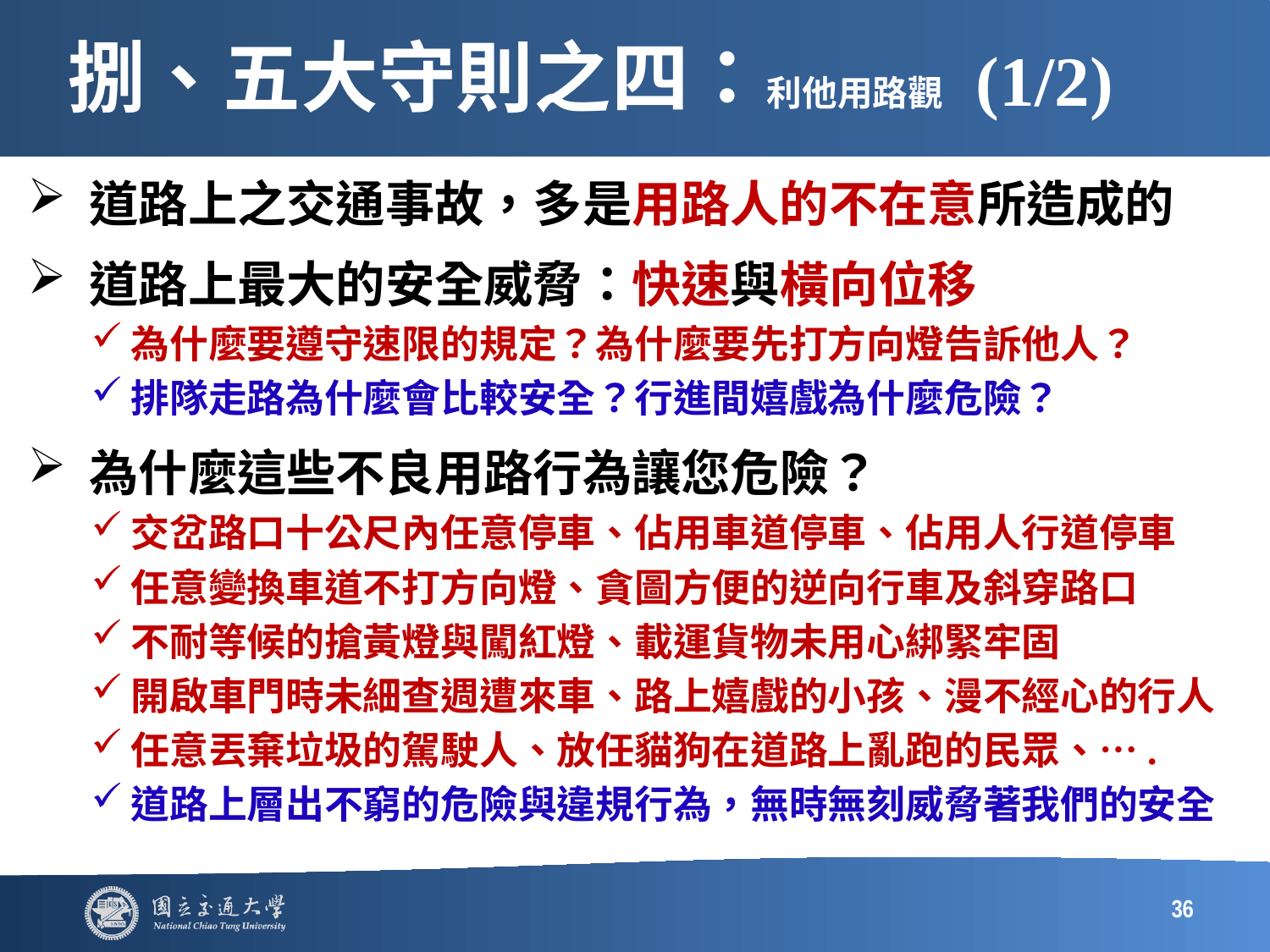

# 捌、五大守則之四：利他用路觀   (1/2)
道路上之交通事故，多是用路人的不在意所造成的
道路上最大的安全威脅：快速與橫向位移
為什麼要遵守速限的規定？為什麼要先打方向燈告訴他人？
排隊走路為什麼會比較安全？行進間嬉戲為什麼危險？
為什麼這些不良用路行為讓您危險？
交岔路口十公尺內任意停車、佔用車道停車、佔用人行道停車
任意變換車道不打方向燈、貪圖方便的逆向行車及斜穿路口
不耐等候的搶黃燈與闖紅燈、載運貨物未用心綁緊牢固
開啟車門時未細查週遭來車、路上嬉戲的小孩、漫不經心的行人
任意丟棄垃圾的駕駛人、放任貓狗在道路上亂跑的民眾、….
道路上層出不窮的危險與違規行為，無時無刻威脅著我們的安全

36